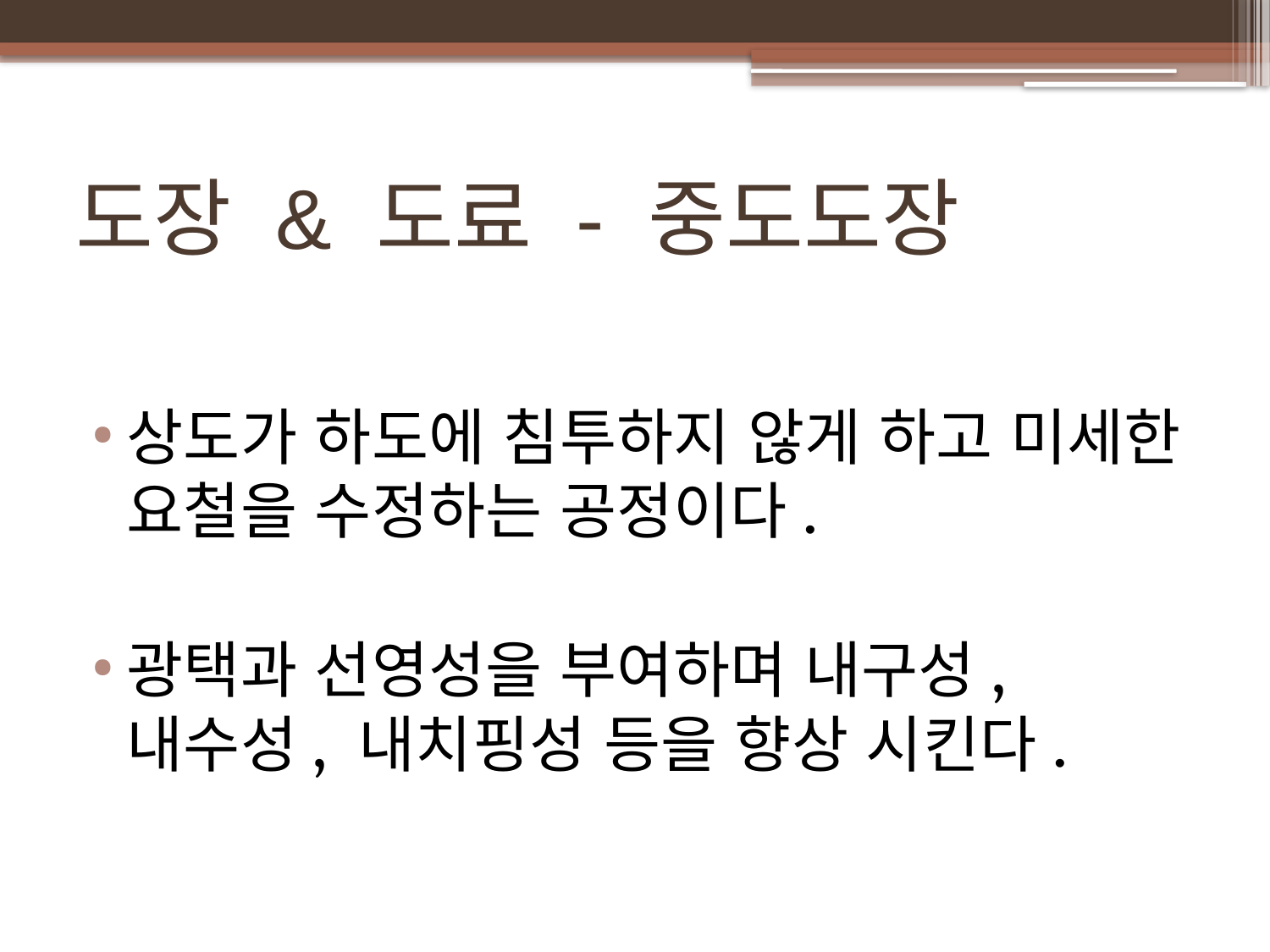

# 도장 & 도료 - 중도도장

상도가 하도에 침투하지 않게 하고 미세한 요철을 수정하는 공정이다.

광택과 선영성을 부여하며 내구성, 내수성, 내치핑성 등을 향상 시킨다.